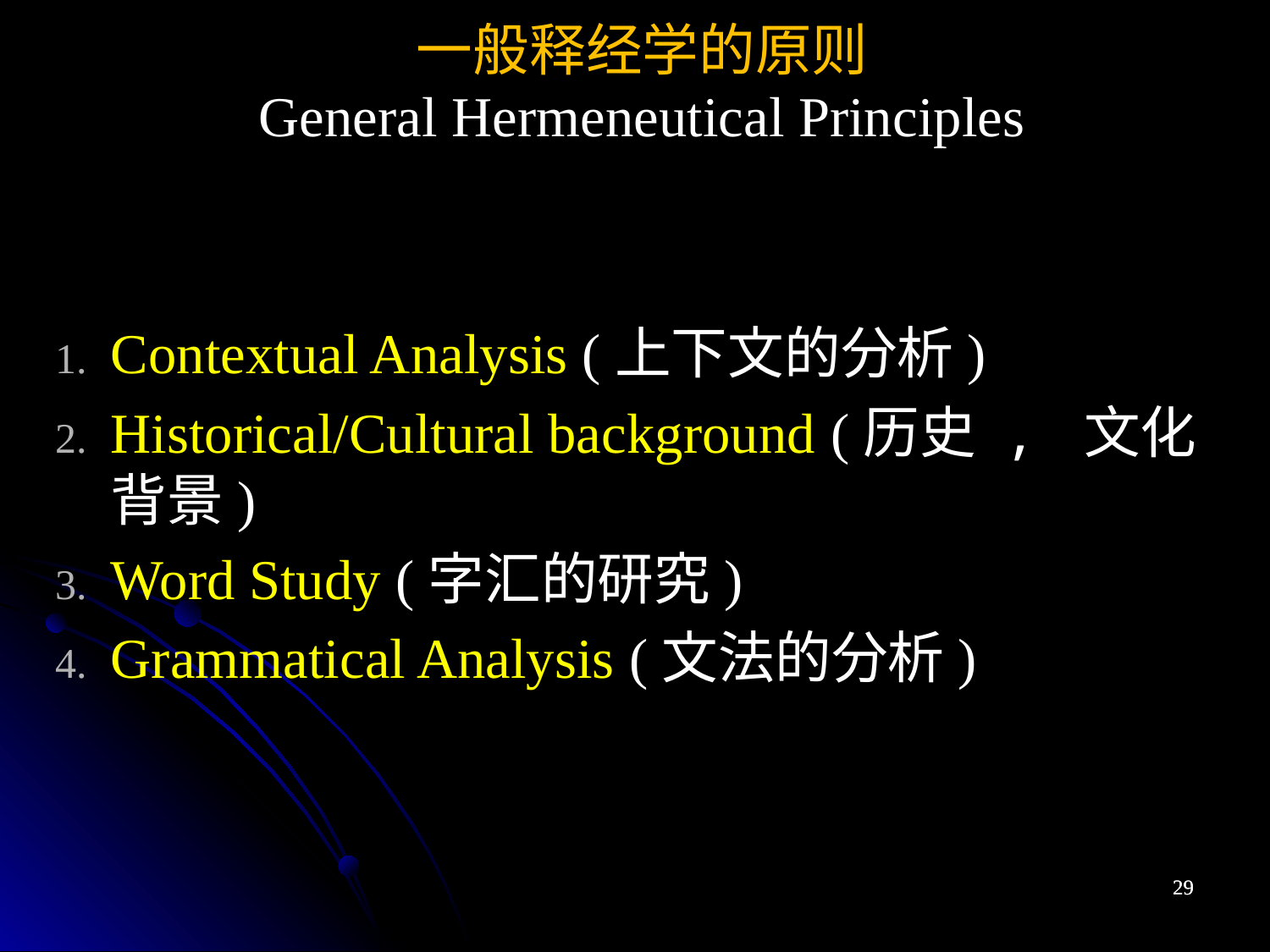

一般释经学的原则
General Hermeneutical Principles

Contextual Analysis (上下文的分析)
Historical/Cultural background (历史 , 文化背景)
Word Study (字汇的研究)
Grammatical Analysis (文法的分析)
29
29